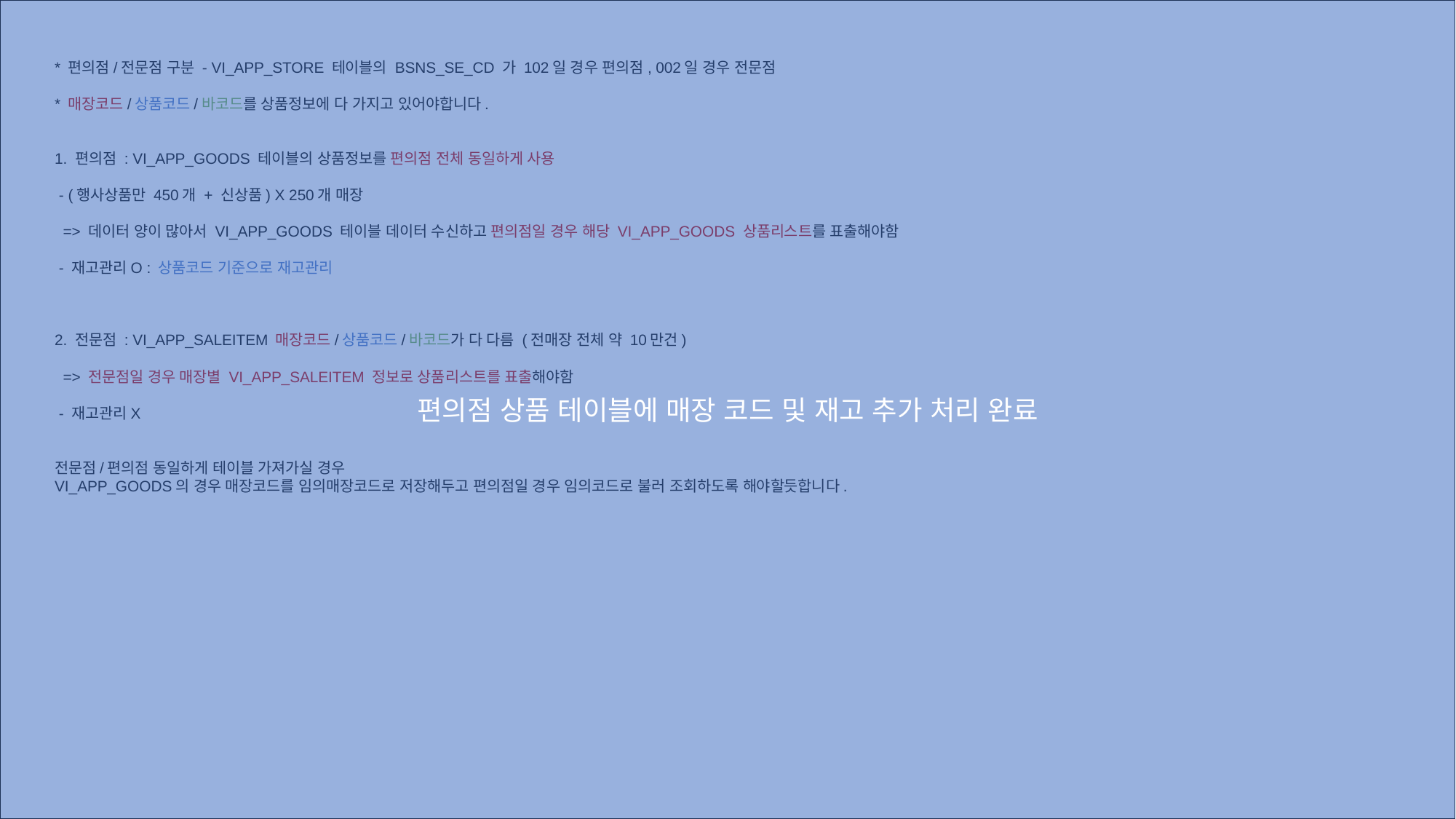

편의점 상품 테이블에 매장 코드 및 재고 추가 처리 완료
* 편의점/전문점 구분 - VI_APP_STORE 테이블의 BSNS_SE_CD 가 102일 경우 편의점, 002일 경우 전문점

* 매장코드/상품코드/바코드를 상품정보에 다 가지고 있어야합니다.

1. 편의점 : VI_APP_GOODS 테이블의 상품정보를 편의점 전체 동일하게 사용

 - (행사상품만 450개 + 신상품) X 250개 매장

  => 데이터 양이 많아서 VI_APP_GOODS 테이블 데이터 수신하고 편의점일 경우 해당 VI_APP_GOODS 상품리스트를 표출해야함

 - 재고관리O : 상품코드 기준으로 재고관리

2. 전문점 : VI_APP_SALEITEM 매장코드/상품코드/바코드가 다 다름 (전매장 전체 약 10만건)

  => 전문점일 경우 매장별 VI_APP_SALEITEM 정보로 상품리스트를 표출해야함

 - 재고관리X

전문점/편의점 동일하게 테이블 가져가실 경우
VI_APP_GOODS의 경우 매장코드를 임의매장코드로 저장해두고 편의점일 경우 임의코드로 불러 조회하도록 해야할듯합니다.